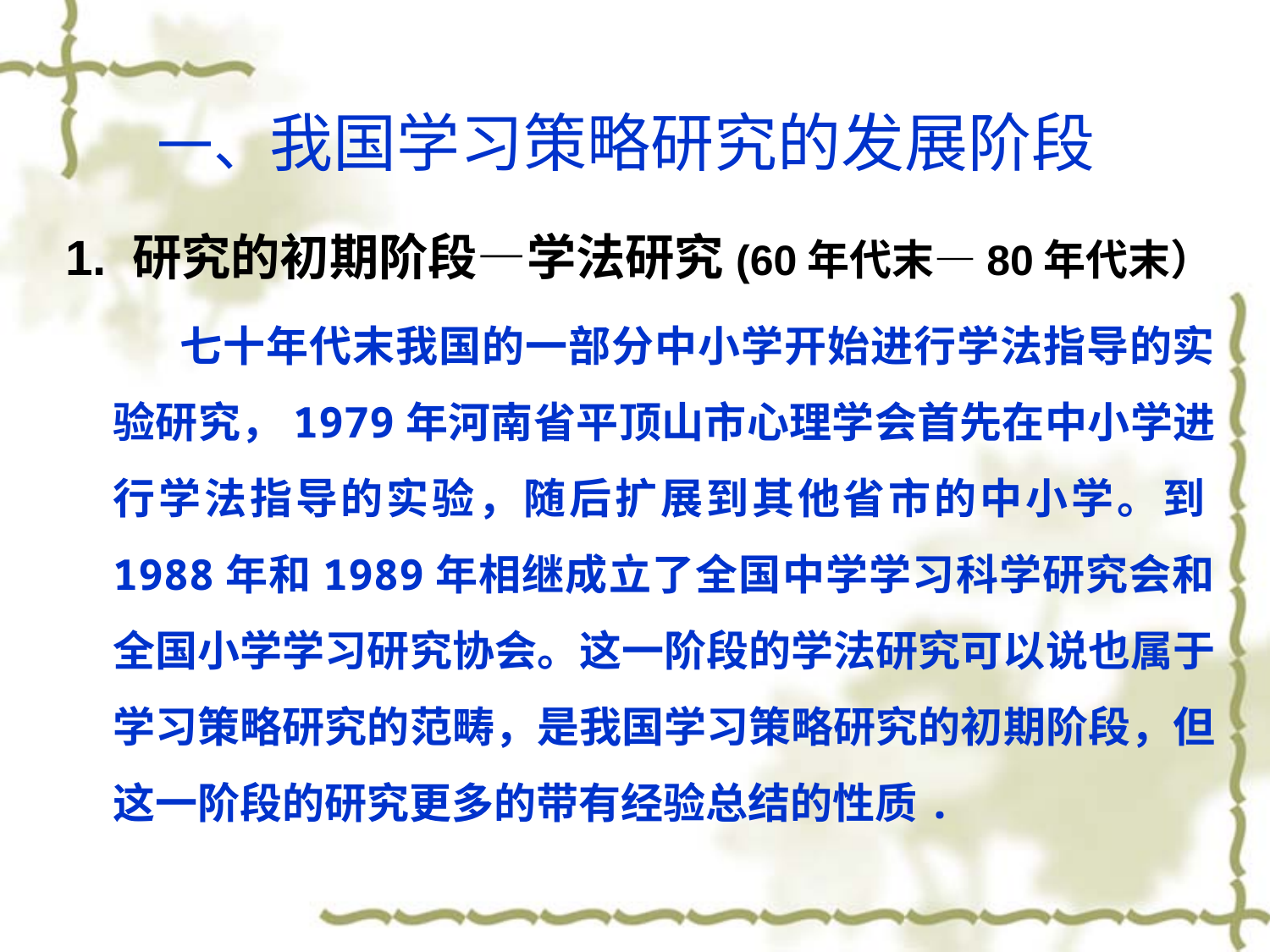

# 一、我国学习策略研究的发展阶段
1. 研究的初期阶段—学法研究(60年代末—80年代末）
          七十年代末我国的一部分中小学开始进行学法指导的实验研究，1979年河南省平顶山市心理学会首先在中小学进行学法指导的实验，随后扩展到其他省市的中小学。到1988年和1989年相继成立了全国中学学习科学研究会和全国小学学习研究协会。这一阶段的学法研究可以说也属于学习策略研究的范畴，是我国学习策略研究的初期阶段，但这一阶段的研究更多的带有经验总结的性质.